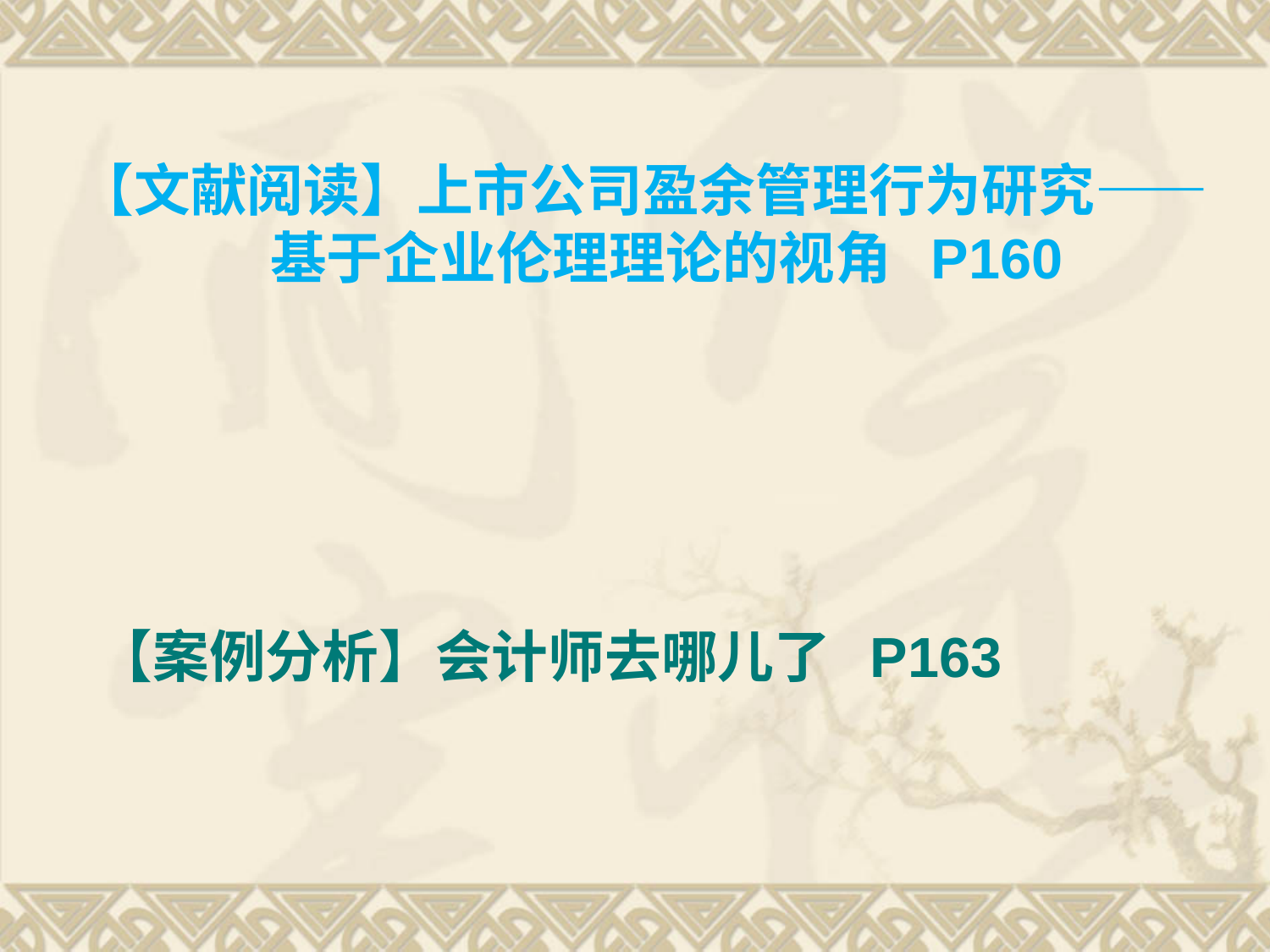

【文献阅读】上市公司盈余管理行为研究——基于企业伦理理论的视角  P160

【案例分析】会计师去哪儿了  P163